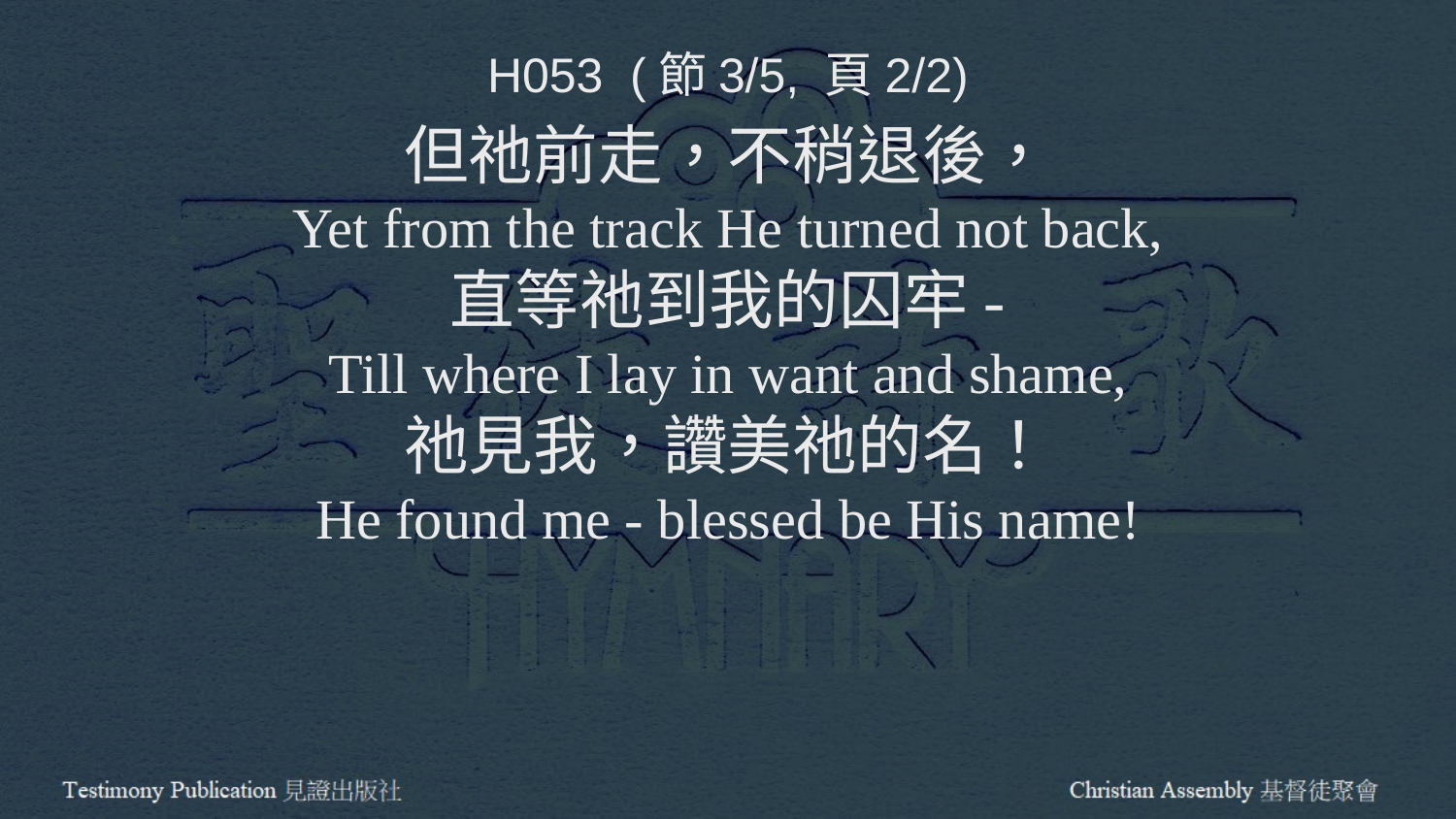

H053  (節3/5, 頁2/2)
但祂前走，不稍退後，
Yet from the track He turned not back,
直等祂到我的囚牢-
Till where I lay in want and shame,
祂見我，讚美祂的名！
He found me - blessed be His name!